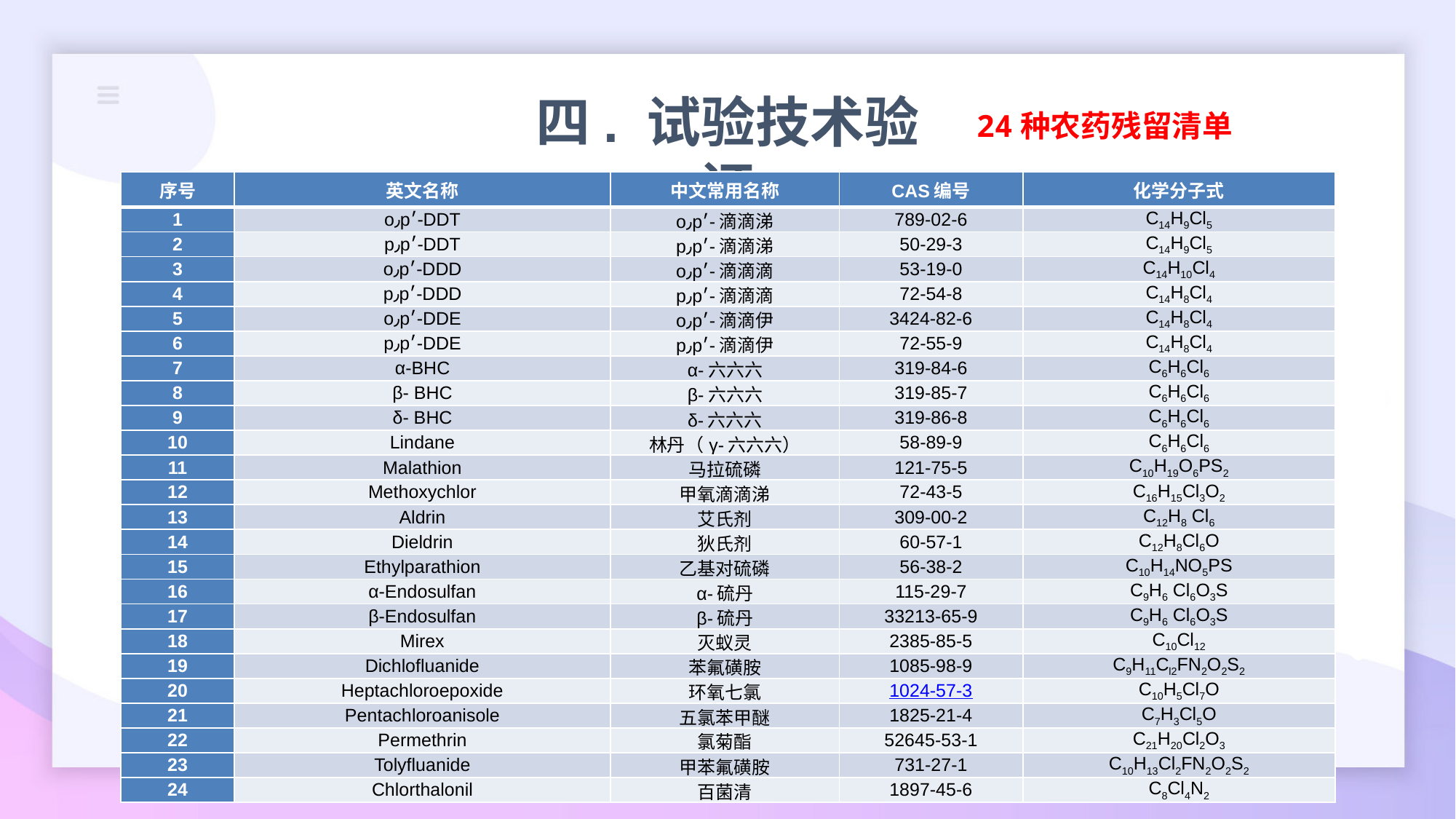

四. 试验技术验证
24种农药残留清单
| 序号 | 英文名称 | 中文常用名称 | CAS编号 | 化学分子式 |
| --- | --- | --- | --- | --- |
| 1 | o٫p׳-DDT | o٫p׳-滴滴涕 | 789-02-6 | C14H9Cl5 |
| 2 | p٫p׳-DDT | p٫p׳-滴滴涕 | 50-29-3 | C14H9Cl5 |
| 3 | o٫p׳-DDD | o٫p׳-滴滴滴 | 53-19-0 | C14H10Cl4 |
| 4 | p٫p׳-DDD | p٫p׳-滴滴滴 | 72-54-8 | C14H8Cl4 |
| 5 | o٫p׳-DDE | o٫p׳-滴滴伊 | 3424-82-6 | C14H8Cl4 |
| 6 | p٫p׳-DDE | p٫p׳-滴滴伊 | 72-55-9 | C14H8Cl4 |
| 7 | α-BHC | α-六六六 | 319-84-6 | C6H6Cl6 |
| 8 | β- BHC | β-六六六 | 319-85-7 | C6H6Cl6 |
| 9 | δ- BHC | δ-六六六 | 319-86-8 | C6H6Cl6 |
| 10 | Lindane | 林丹（γ-六六六） | 58-89-9 | C6H6Cl6 |
| 11 | Malathion | 马拉硫磷 | 121-75-5 | C10H19O6PS2 |
| 12 | Methoxychlor | 甲氧滴滴涕 | 72-43-5 | C16H15Cl3O2 |
| 13 | Aldrin | 艾氏剂 | 309-00-2 | C12H8 Cl6 |
| 14 | Dieldrin | 狄氏剂 | 60-57-1 | C12H8Cl6O |
| 15 | Ethylparathion | 乙基对硫磷 | 56-38-2 | C10H14NO5PS |
| 16 | α-Endosulfan | α-硫丹 | 115-29-7 | C9H6 Cl6O3S |
| 17 | β-Endosulfan | β-硫丹 | 33213-65-9 | C9H6 Cl6O3S |
| 18 | Mirex | 灭蚁灵 | 2385-85-5 | C10Cl12 |
| 19 | Dichlofluanide | 苯氟磺胺 | 1085-98-9 | C9H11Cl2FN2O2S2 |
| 20 | Heptachloroepoxide | 环氧七氯 | 1024-57-3 | C10H5Cl7O |
| 21 | Pentachloroanisole | 五氯苯甲醚 | 1825-21-4 | C7H3Cl5O |
| 22 | Permethrin | 氯菊酯 | 52645-53-1 | C21H20Cl2O3 |
| 23 | Tolyfluanide | 甲苯氟磺胺 | 731-27-1 | C10H13Cl2FN2O2S2 |
| 24 | Chlorthalonil | 百菌清 | 1897-45-6 | C8Cl4N2 |